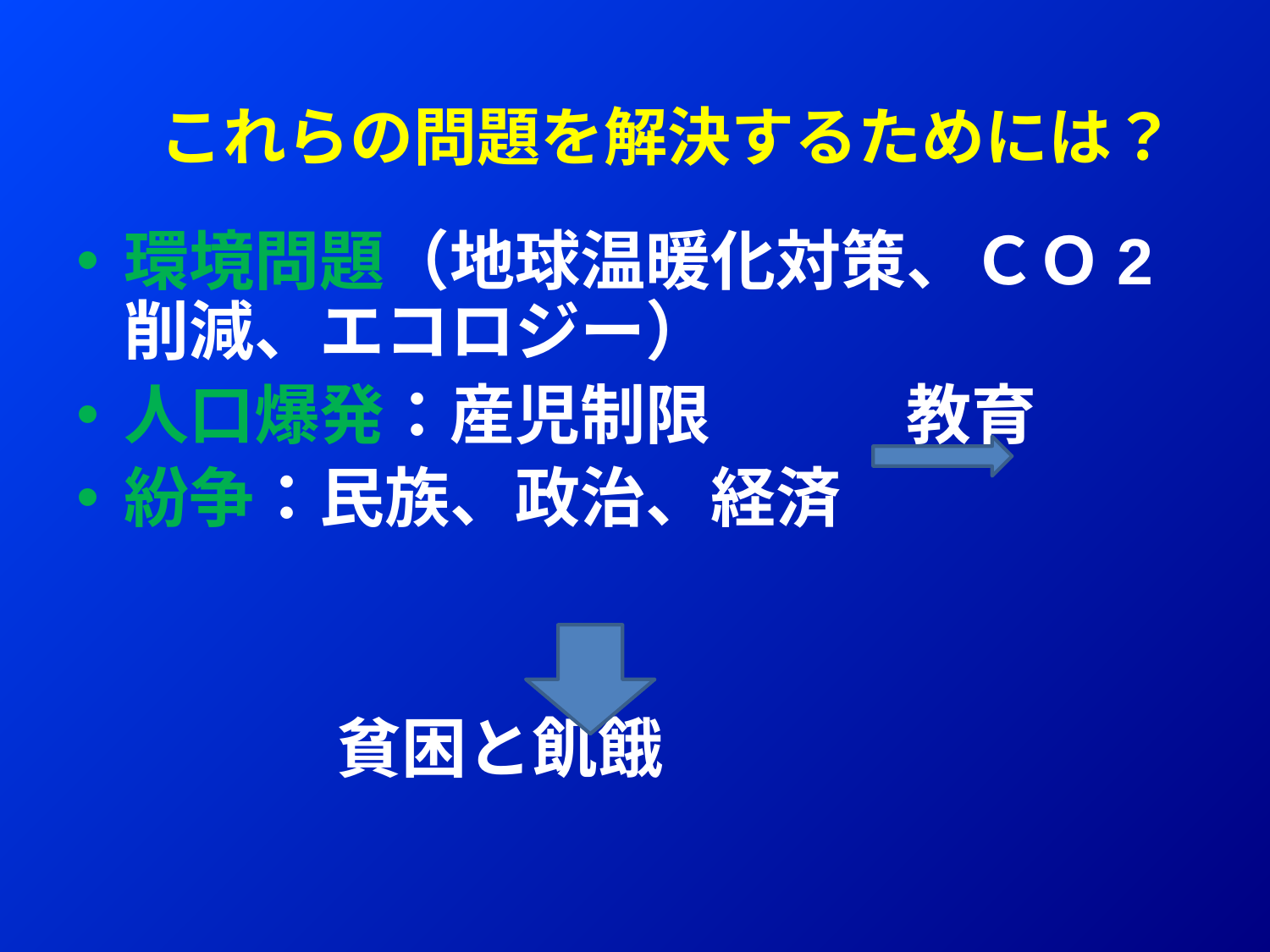

環境問題（地球温暖化対策、ＣＯ2削減、エコロジー）
人口爆発：産児制限　　　教育
紛争：民族、政治、経済

　　　　貧困と飢餓

これらの問題を解決するためには？